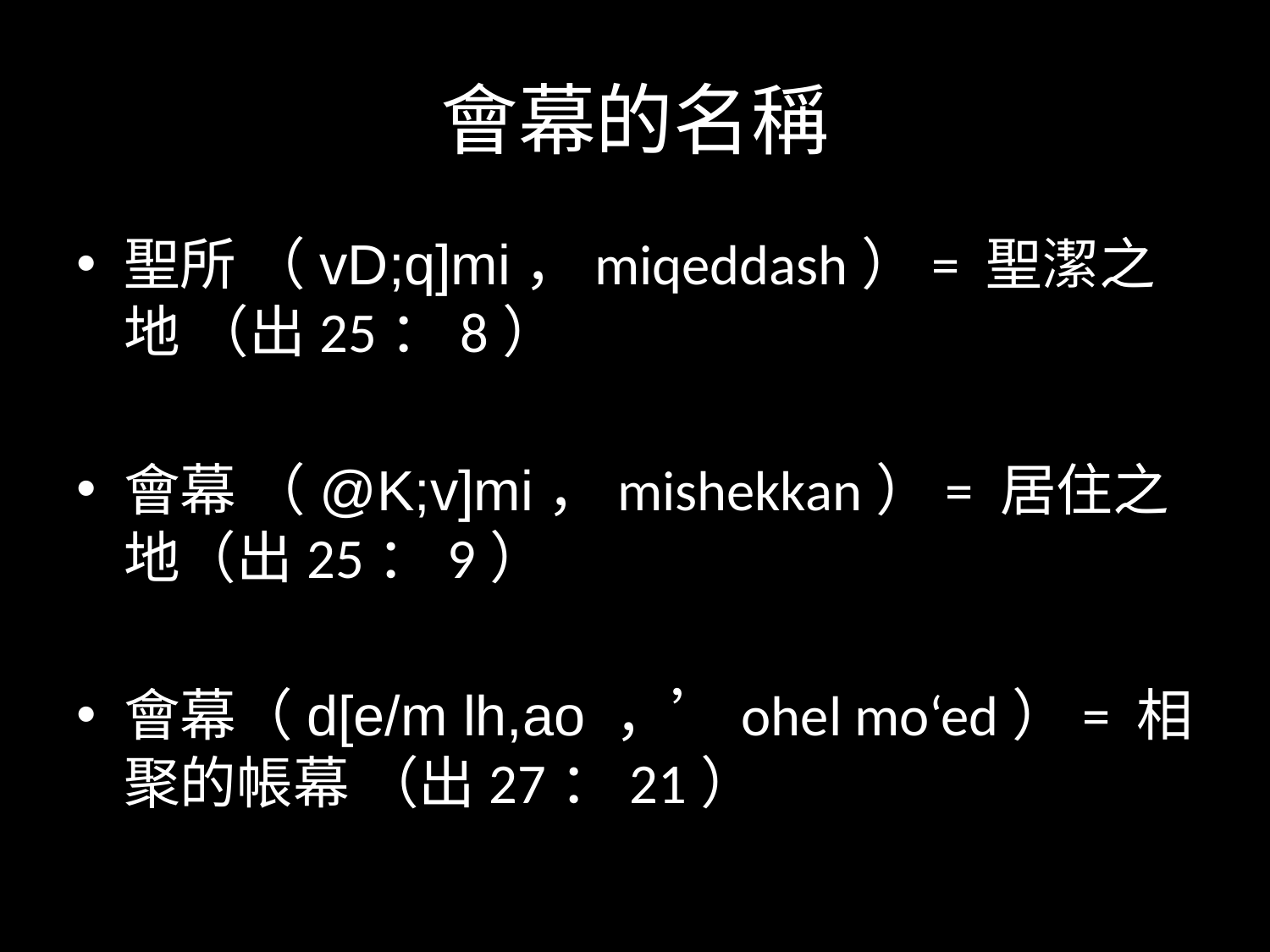

# 會幕的名稱
聖所 （vD;q]mi，miqeddash）= 聖潔之地 （出25：8）

會幕 （@K;v]mi，mishekkan）= 居住之地（出25：9）

會幕（d[e/m lh,ao ，’ohel mo‘ed）= 相聚的帳幕 （出27：21）